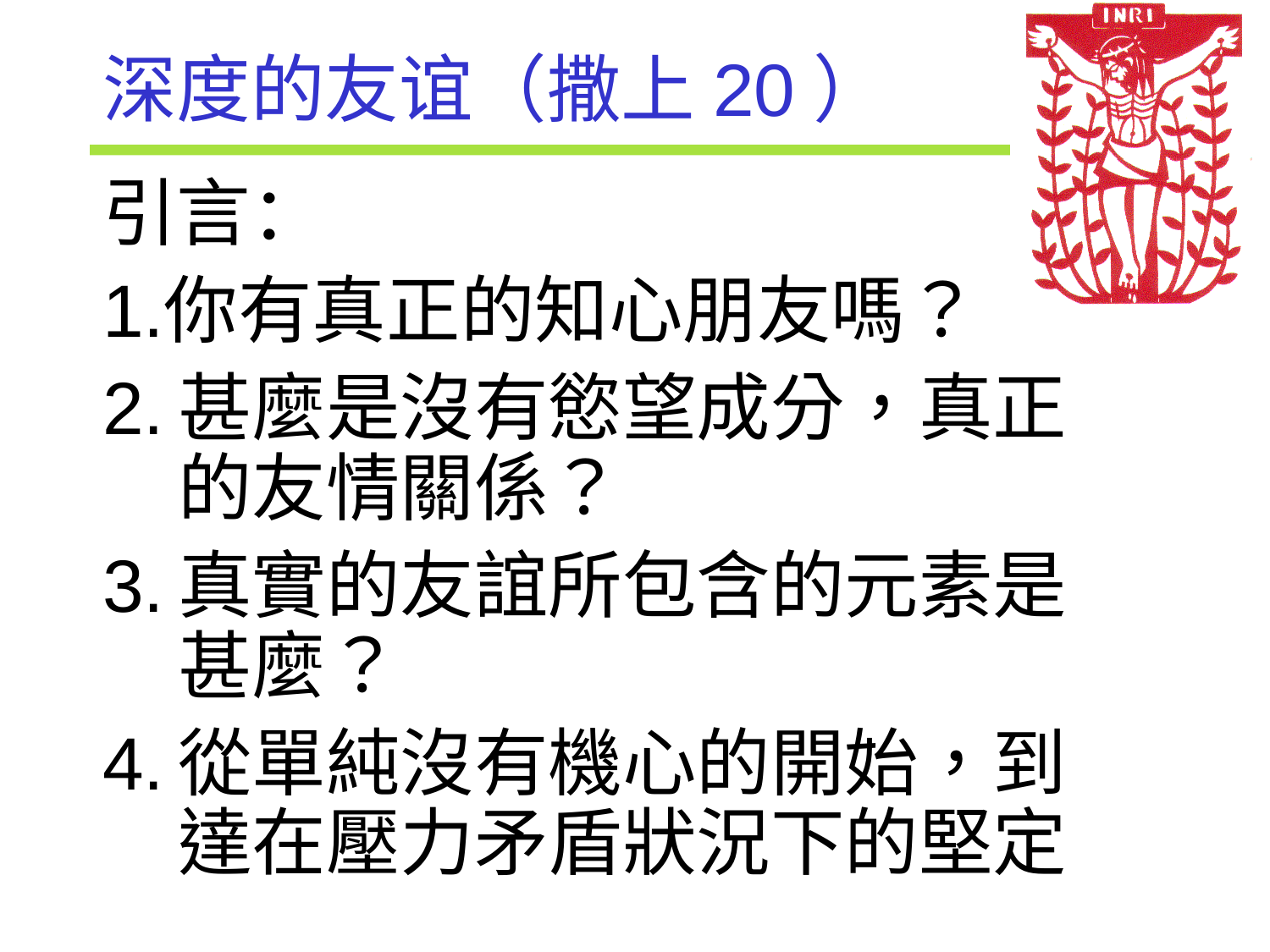

# 深度的友谊（撒上20）
引言：
你有真正的知心朋友嗎？
甚麼是沒有慾望成分，真正的友情關係？
真實的友誼所包含的元素是甚麼？
從單純沒有機心的開始，到達在壓力矛盾狀況下的堅定